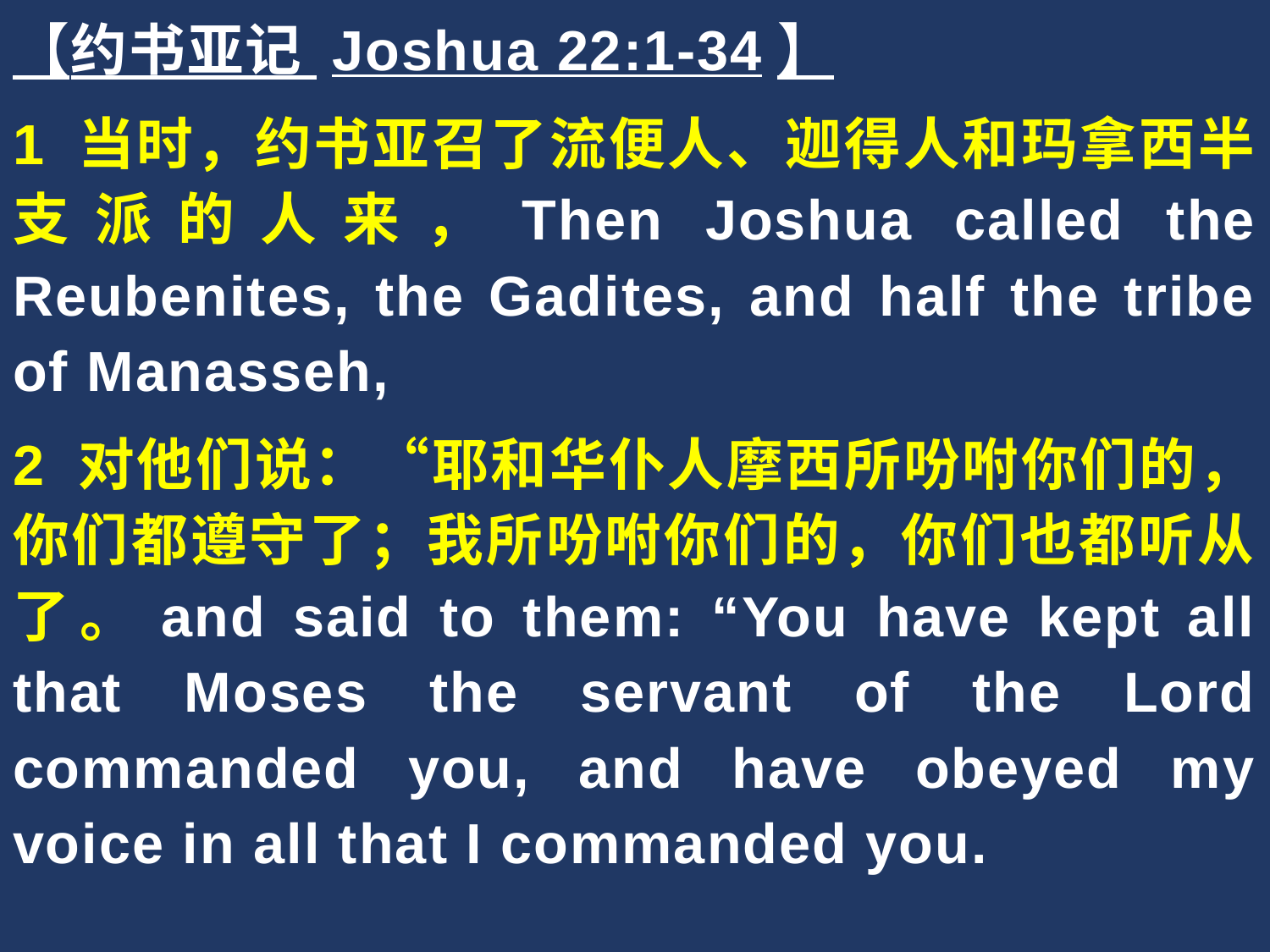

【约书亚记 Joshua 22:1-34】
1 当时，约书亚召了流便人、迦得人和玛拿西半支派的人来，Then Joshua called the Reubenites, the Gadites, and half the tribe of Manasseh,
2 对他们说：“耶和华仆人摩西所吩咐你们的，你们都遵守了；我所吩咐你们的，你们也都听从了。and said to them: “You have kept all that Moses the servant of the Lord commanded you, and have obeyed my voice in all that I commanded you.